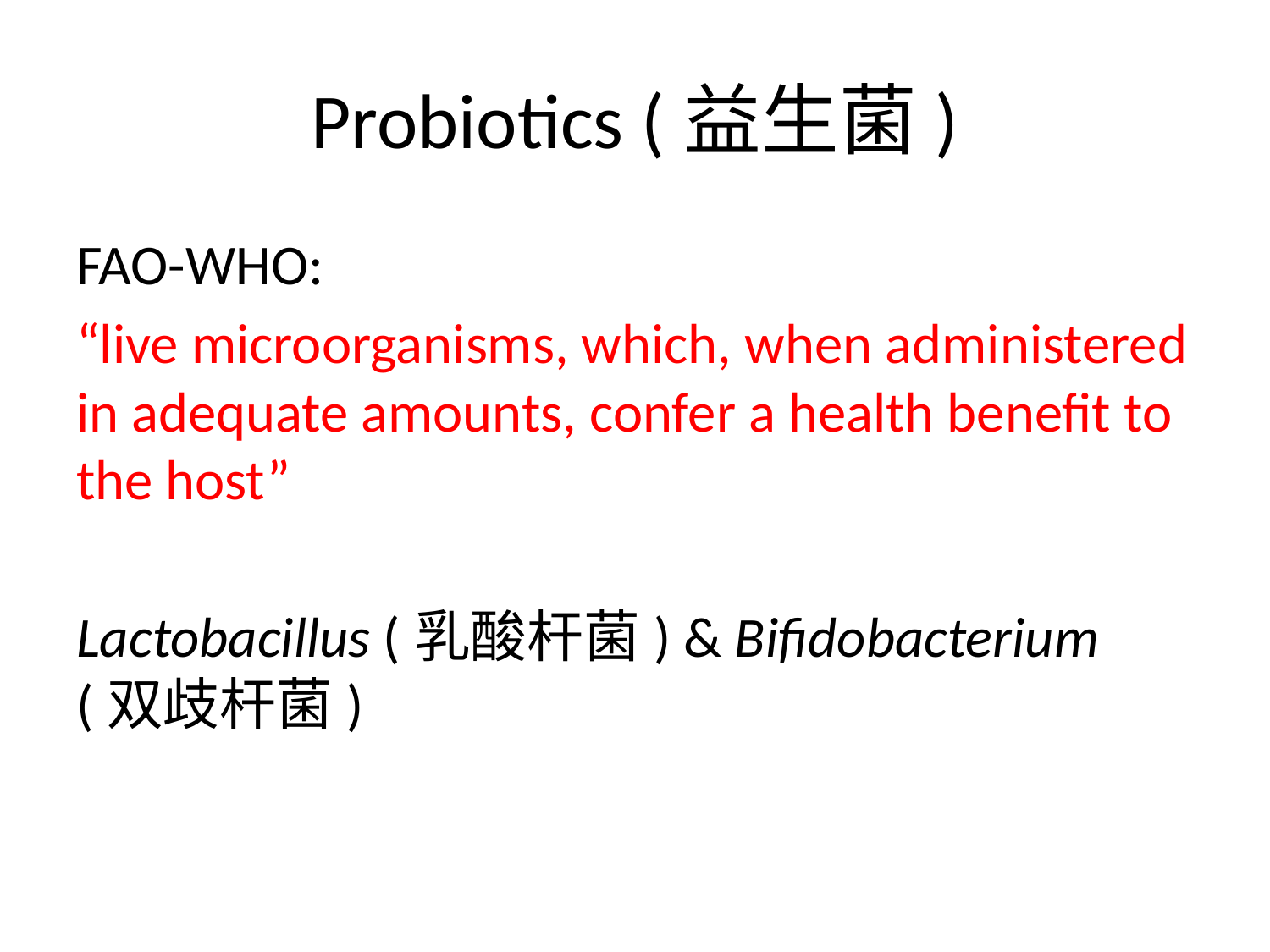

# Probiotics (益生菌)
FAO-WHO:
“live microorganisms, which, when administered in adequate amounts, confer a health benefit to the host”

Lactobacillus (乳酸杆菌) & Bifidobacterium (双歧杆菌)